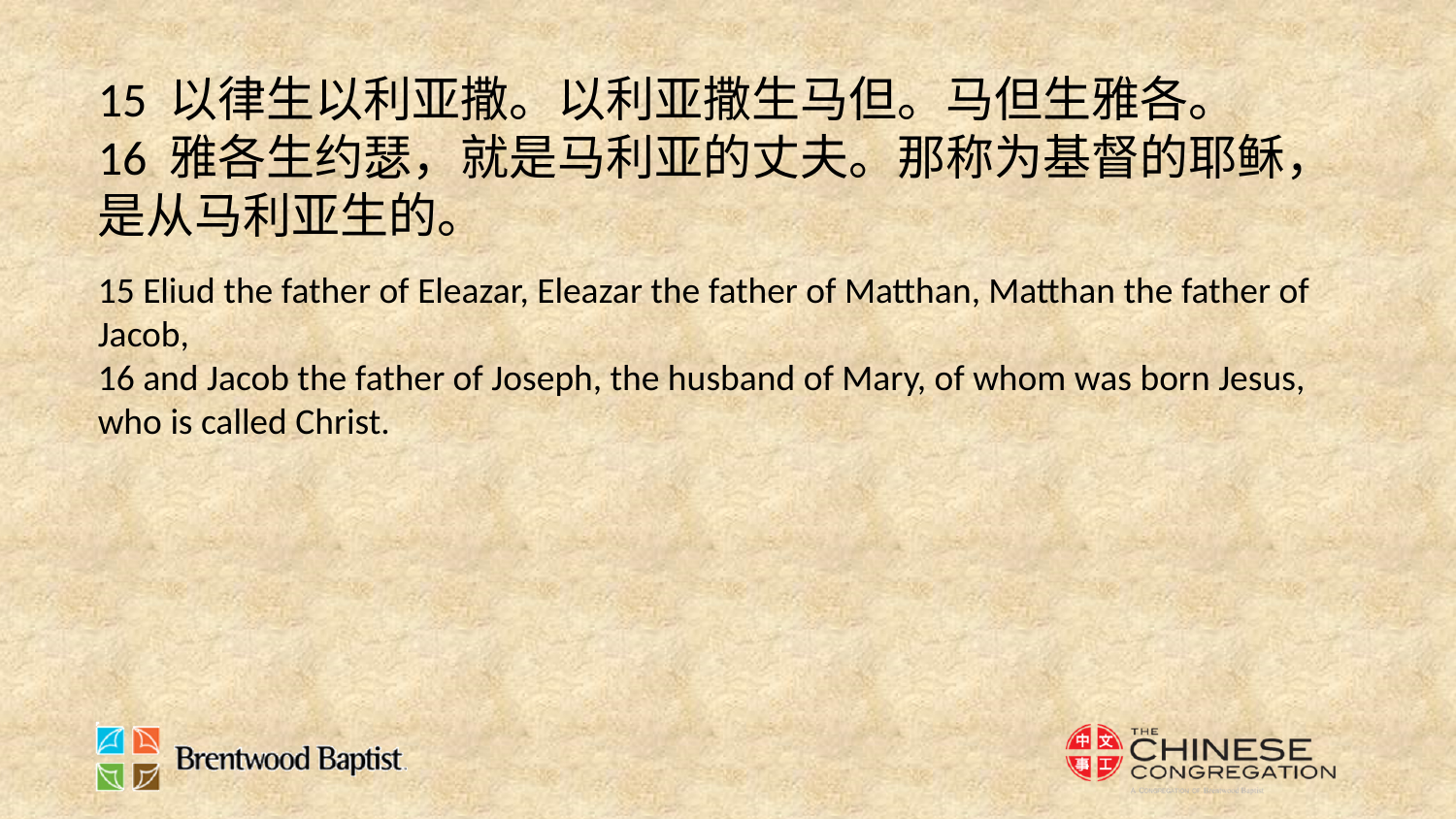

15 以律生以利亚撒。以利亚撒生马但。马但生雅各。
16 雅各生约瑟，就是马利亚的丈夫。那称为基督的耶稣，是从马利亚生的。

15 Eliud the father of Eleazar, Eleazar the father of Matthan, Matthan the father of Jacob,
16 and Jacob the father of Joseph, the husband of Mary, of whom was born Jesus, who is called Christ.